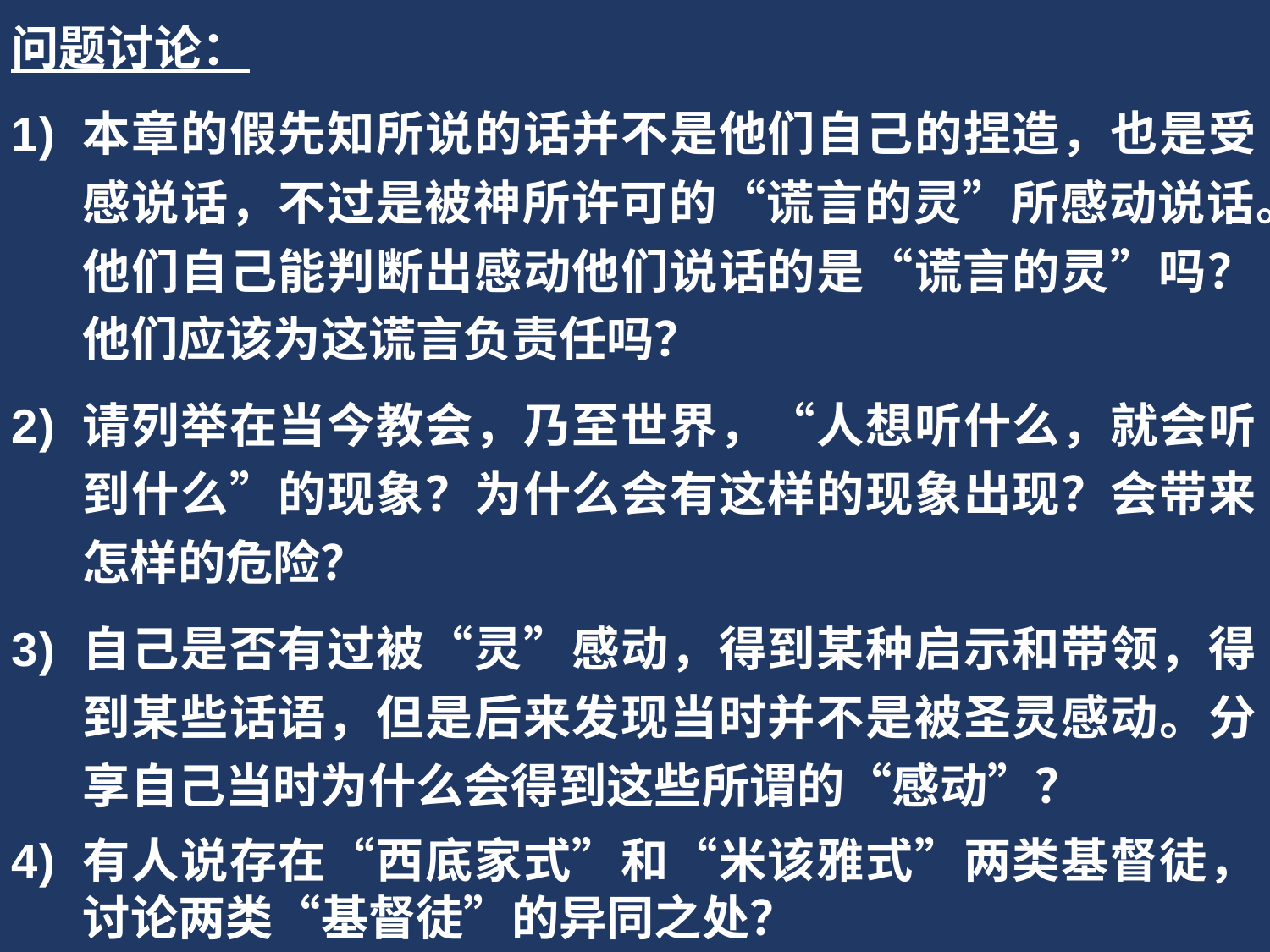

问题讨论：
本章的假先知所说的话并不是他们自己的捏造，也是受感说话，不过是被神所许可的“谎言的灵”所感动说话。他们自己能判断出感动他们说话的是“谎言的灵”吗？他们应该为这谎言负责任吗？
请列举在当今教会，乃至世界，“人想听什么，就会听到什么”的现象？为什么会有这样的现象出现？会带来怎样的危险？
自己是否有过被“灵”感动，得到某种启示和带领，得到某些话语，但是后来发现当时并不是被圣灵感动。分享自己当时为什么会得到这些所谓的“感动”？
有人说存在“西底家式”和“米该雅式”两类基督徒，讨论两类“基督徒”的异同之处？